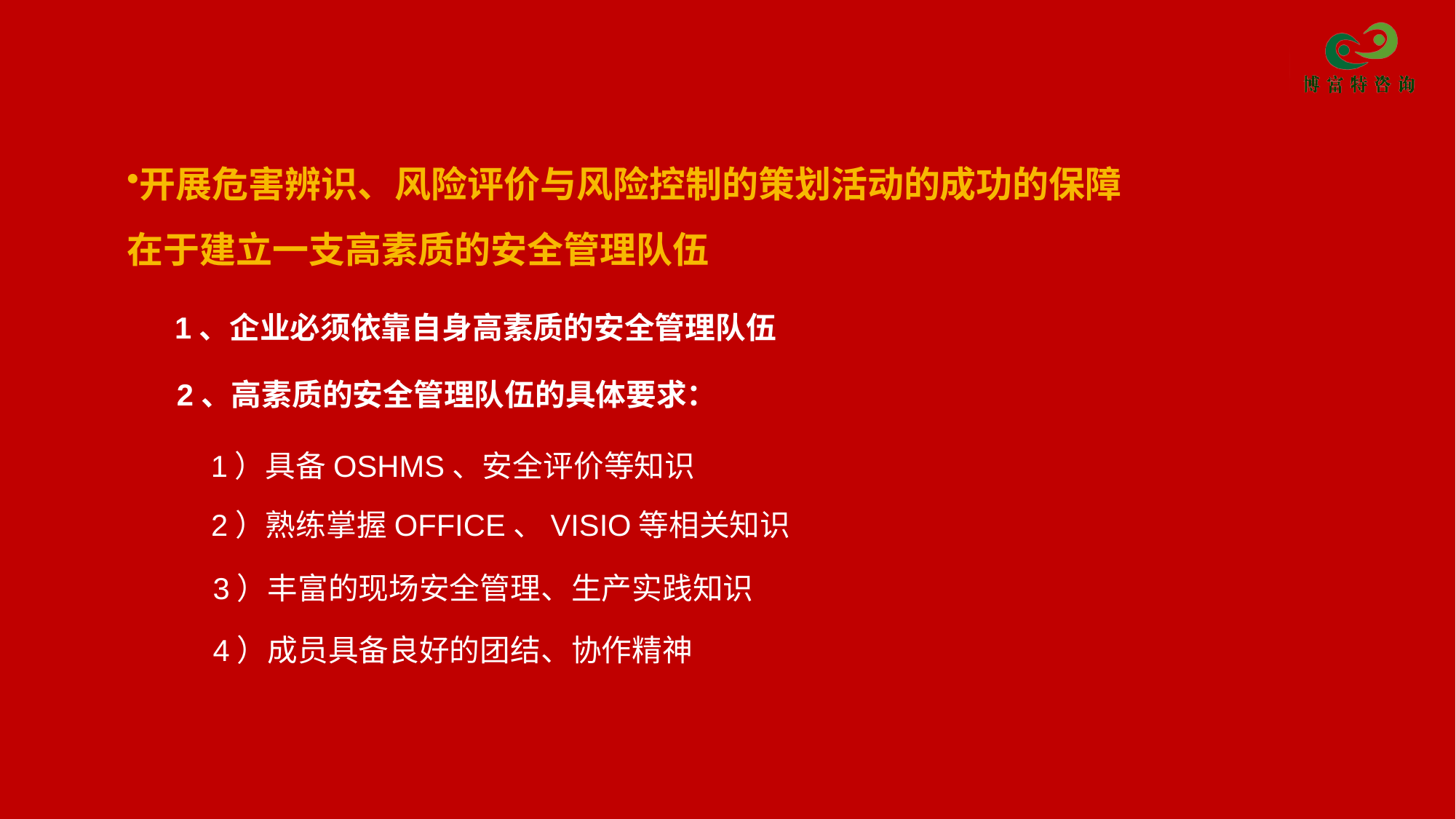

开展危害辨识、风险评价与风险控制的策划活动的成功的保障在于建立一支高素质的安全管理队伍
1、企业必须依靠自身高素质的安全管理队伍
2、高素质的安全管理队伍的具体要求：
1）具备OSHMS、安全评价等知识
2）熟练掌握OFFICE、VISIO等相关知识
3）丰富的现场安全管理、生产实践知识
4）成员具备良好的团结、协作精神